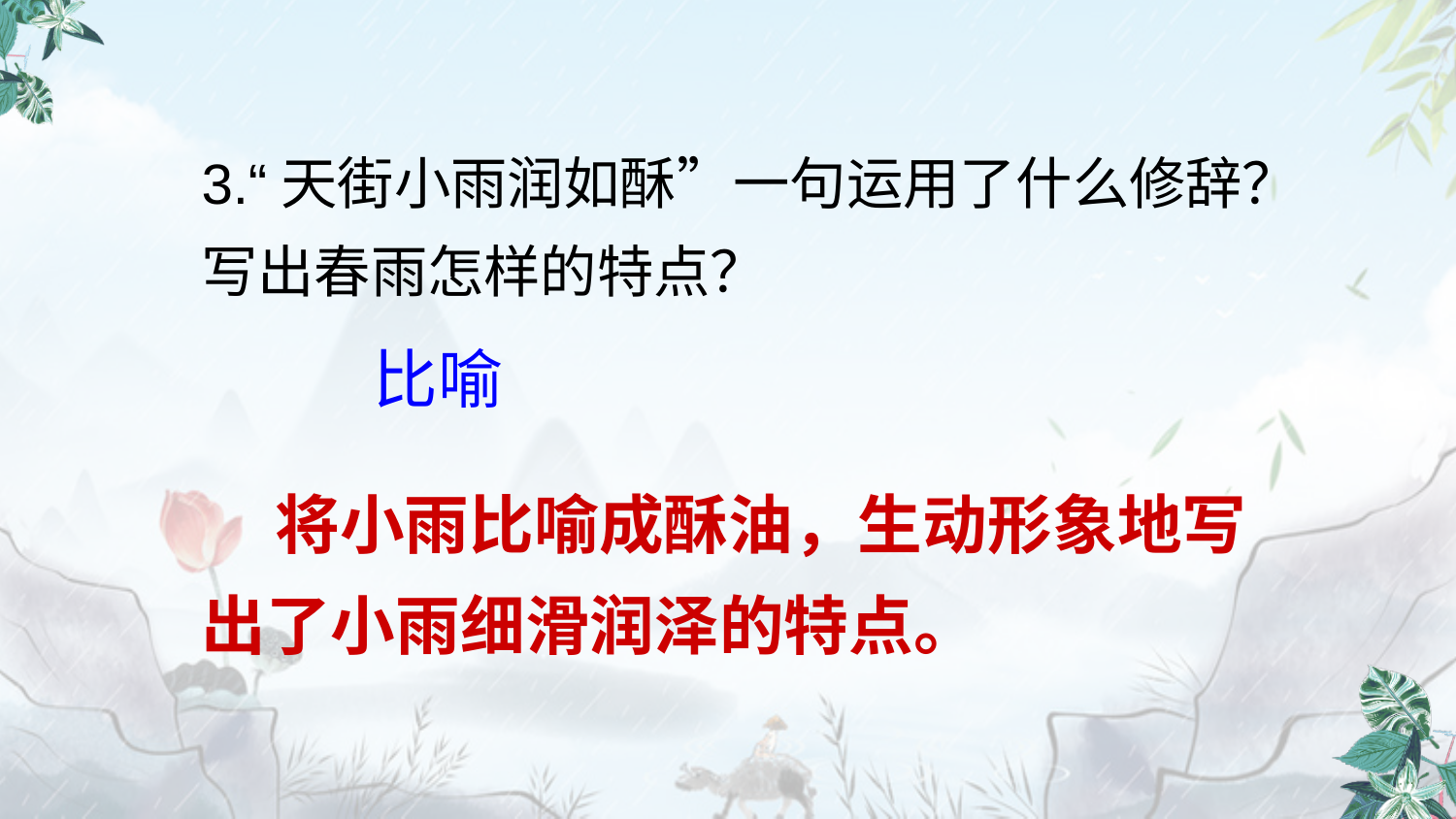

3.“天街小雨润如酥”一句运用了什么修辞？写出春雨怎样的特点？
比喻
    将小雨比喻成酥油，生动形象地写出了小雨细滑润泽的特点。